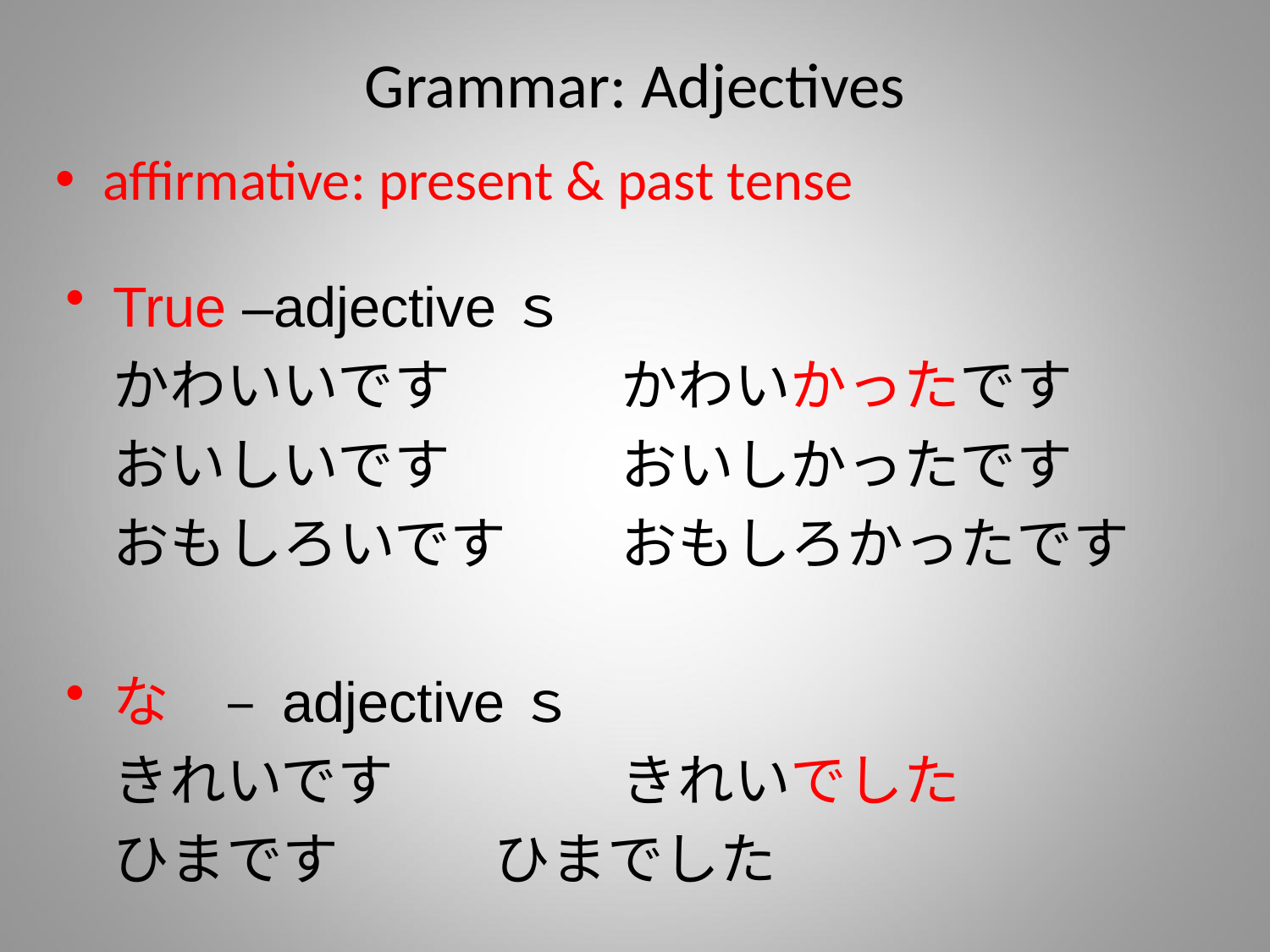

# Grammar: Adjectives
affirmative: present & past tense
True –adjectiveｓ
	かわいいです		かわいかったです
	おいしいです		おいしかったです
	おもしろいです	おもしろかったです

な　– adjectiveｓ
	きれいです		きれいでした
	ひまです		ひまでした